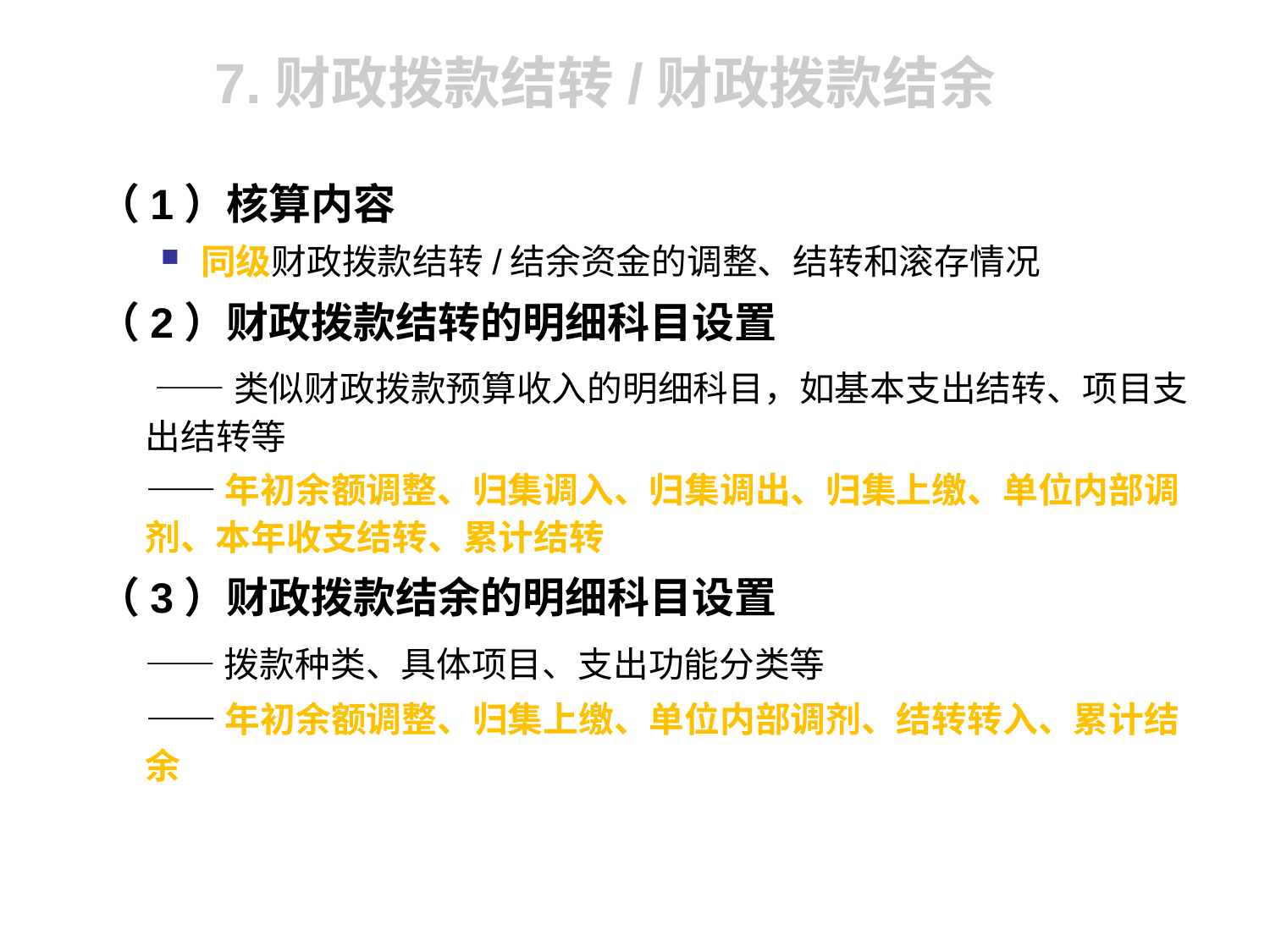

# 7.财政拨款结转/财政拨款结余
（1）核算内容
同级财政拨款结转/结余资金的调整、结转和滚存情况
（2）财政拨款结转的明细科目设置
      ——类似财政拨款预算收入的明细科目，如基本支出结转、项目支出结转等
      ——年初余额调整、归集调入、归集调出、归集上缴、单位内部调剂、本年收支结转、累计结转
（3）财政拨款结余的明细科目设置
     ——拨款种类、具体项目、支出功能分类等
      ——年初余额调整、归集上缴、单位内部调剂、结转转入、累计结余
185